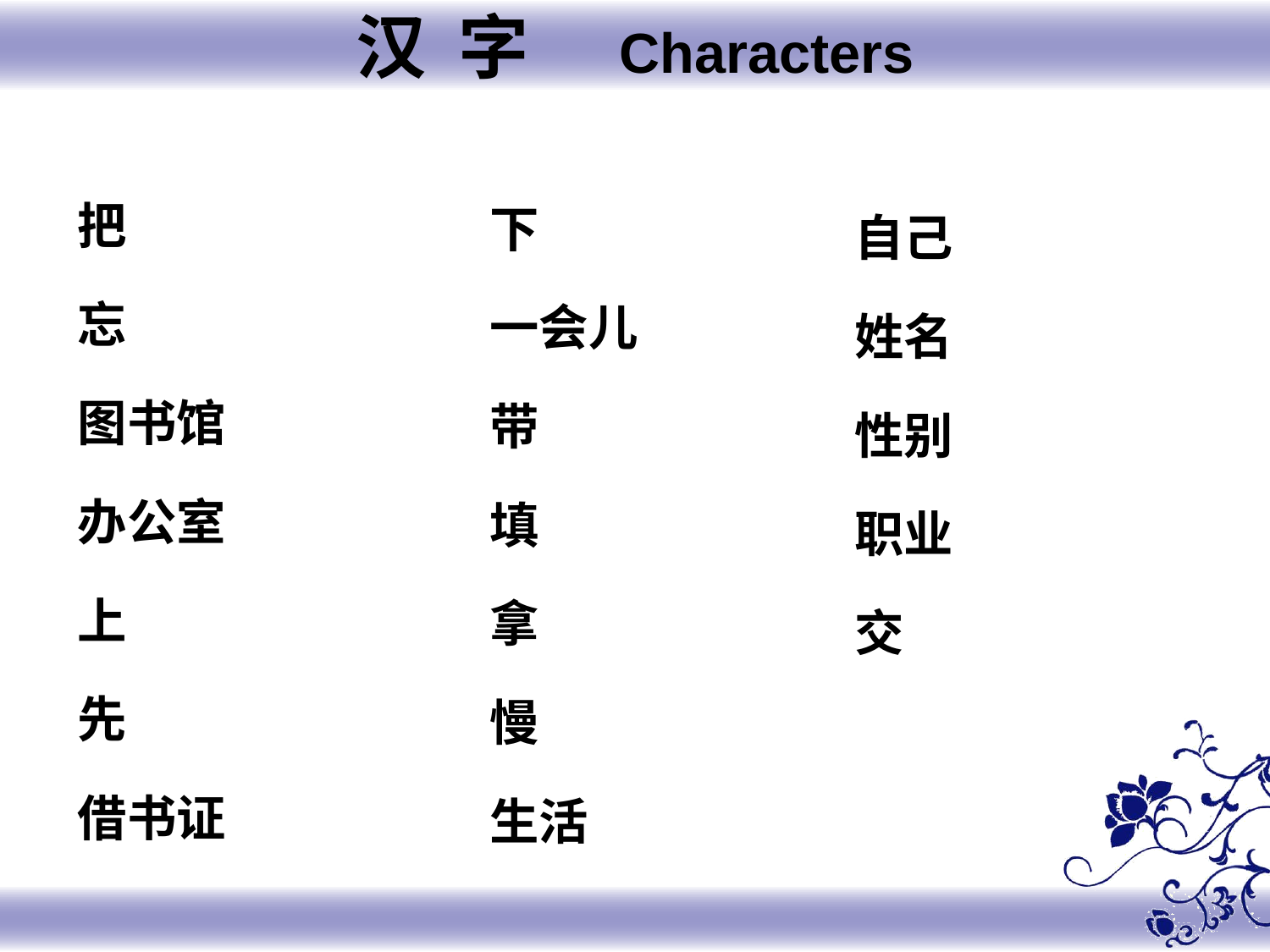

汉  字     Characters
把
忘
图书馆
办公室
上
先
借书证
下
一会儿
带
填
拿
慢
生活

自己
姓名
性别
职业
交